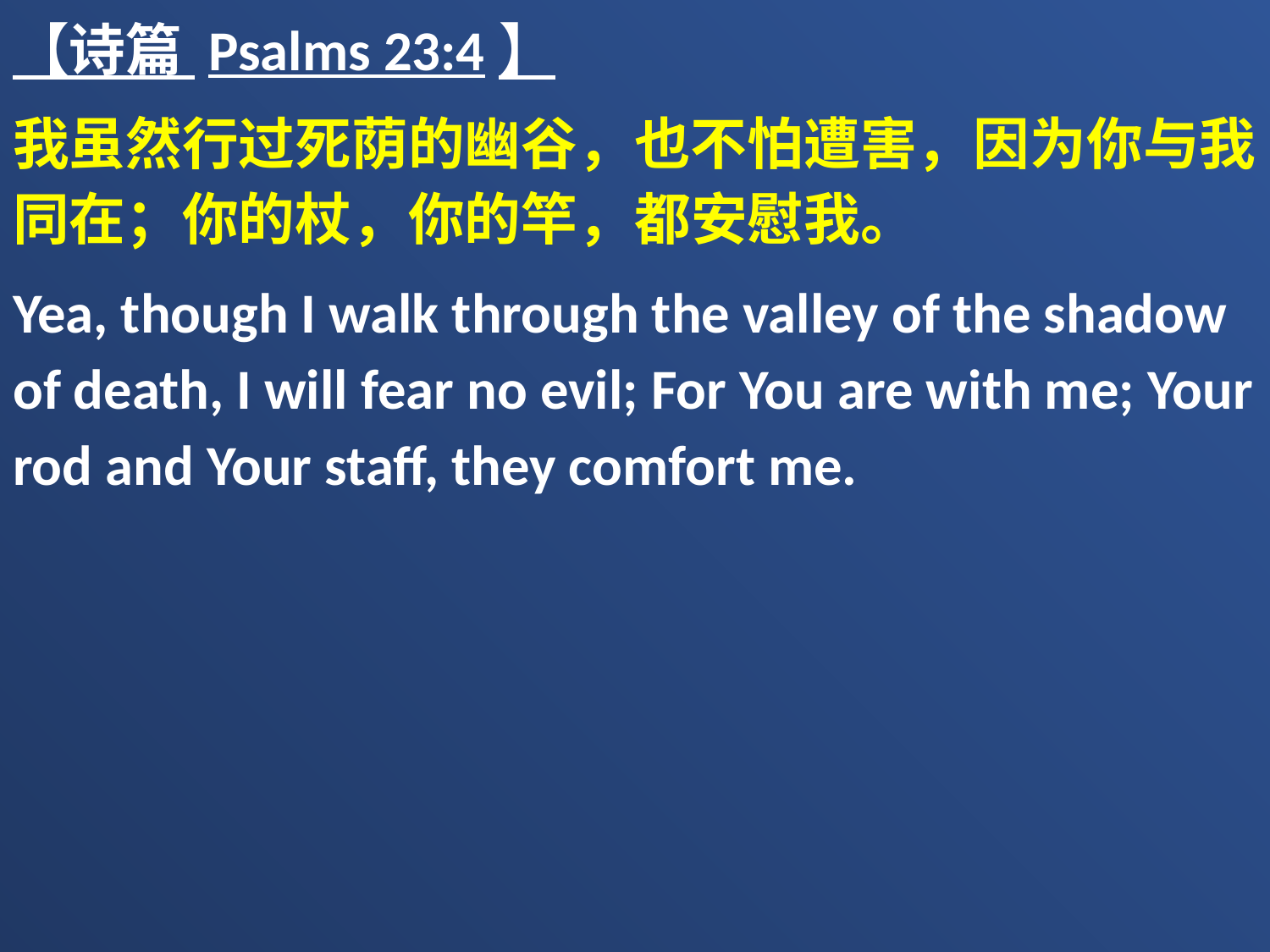

【诗篇 Psalms 23:4】
我虽然行过死荫的幽谷，也不怕遭害，因为你与我同在；你的杖，你的竿，都安慰我。
Yea, though I walk through the valley of the shadow of death, I will fear no evil; For You are with me; Your rod and Your staff, they comfort me.